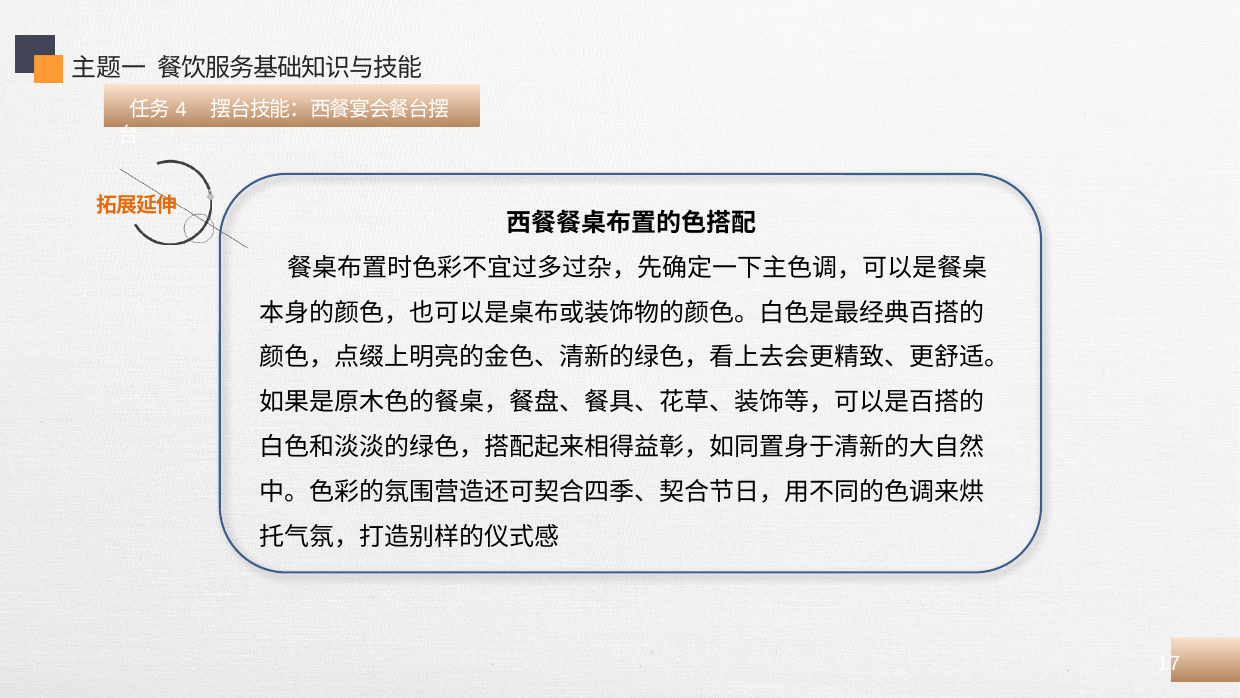

主题一  餐饮服务基础知识与技能

 任务4    摆台技能：西餐宴会餐台摆台

西餐餐桌布置的色搭配
    餐桌布置时色彩不宜过多过杂，先确定一下主色调，可以是餐桌本身的颜色，也可以是桌布或装饰物的颜色。白色是最经典百搭的颜色，点缀上明亮的金色、清新的绿色，看上去会更精致、更舒适。如果是原木色的餐桌，餐盘、餐具、花草、装饰等，可以是百搭的白色和淡淡的绿色，搭配起来相得益彰，如同置身于清新的大自然中。色彩的氛围营造还可契合四季、契合节日，用不同的色调来烘托气氛，打造别样的仪式感